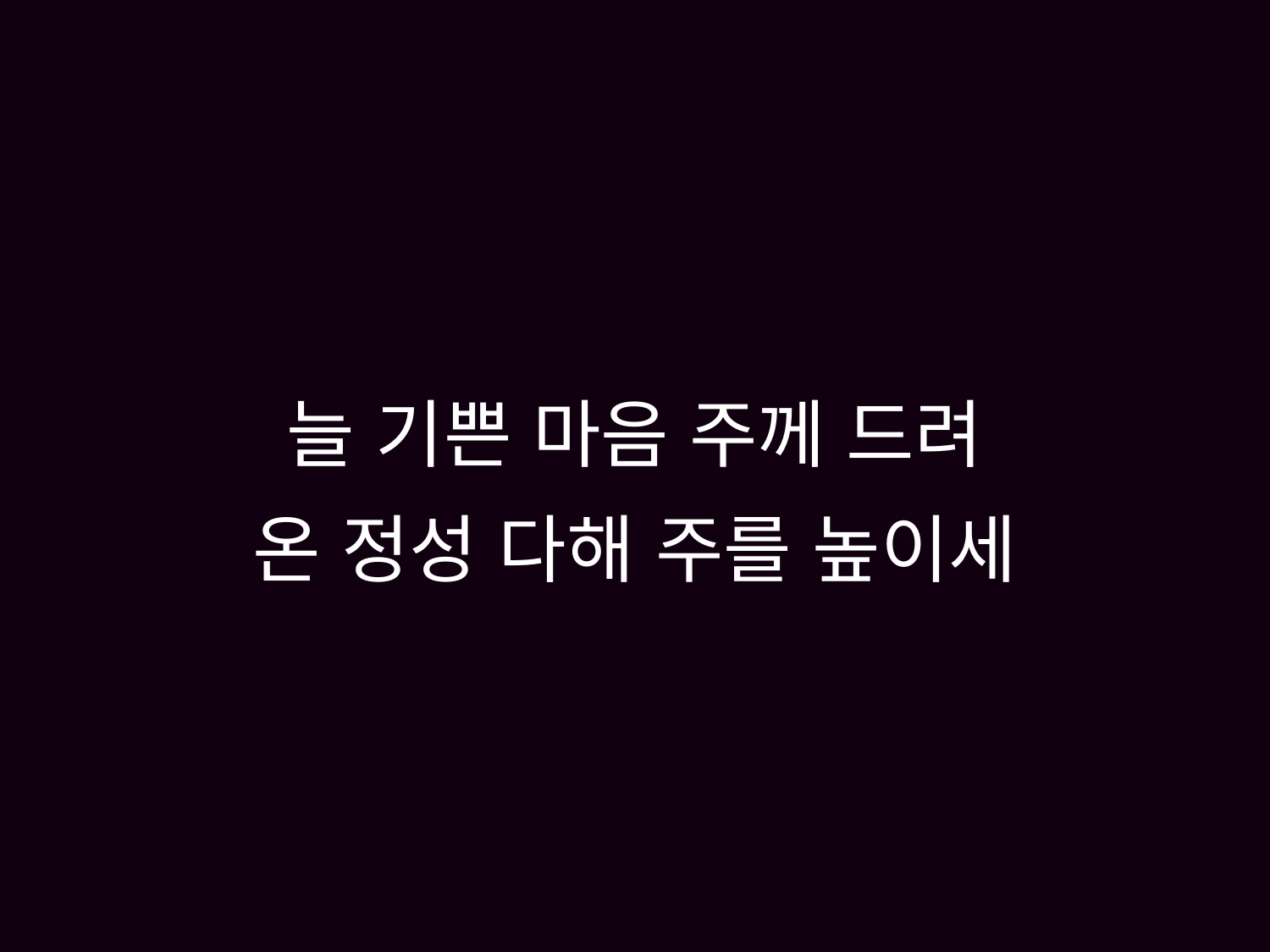

# 늘 기쁜 마음 주께 드려 온 정성 다해 주를 높이세